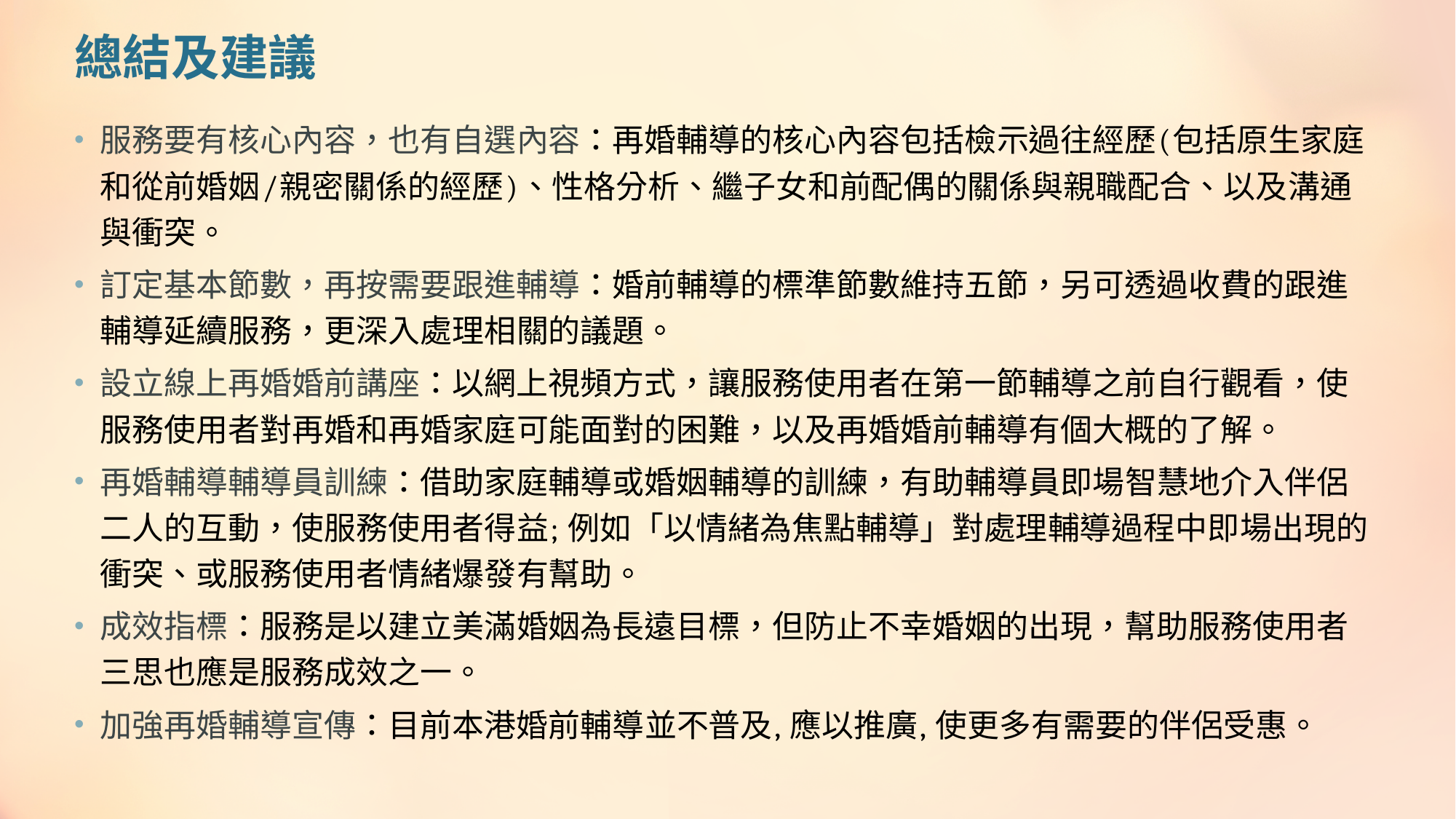

# 總結及建議
服務要有核心內容，也有自選內容：再婚輔導的核心內容包括檢示過往經歷(包括原生家庭和從前婚姻/親密關係的經歷)、性格分析、繼子女和前配偶的關係與親職配合、以及溝通與衝突。
訂定基本節數，再按需要跟進輔導：婚前輔導的標準節數維持五節，另可透過收費的跟進輔導延續服務，更深入處理相關的議題。
設立線上再婚婚前講座：以網上視頻方式，讓服務使用者在第一節輔導之前自行觀看，使服務使用者對再婚和再婚家庭可能面對的困難，以及再婚婚前輔導有個大概的了解。
再婚輔導輔導員訓練：借助家庭輔導或婚姻輔導的訓練，有助輔導員即場智慧地介入伴侶二人的互動，使服務使用者得益; 例如「以情緒為焦點輔導」對處理輔導過程中即場出現的衝突、或服務使用者情緒爆發有幫助。
成效指標：服務是以建立美滿婚姻為長遠目標，但防止不幸婚姻的出現，幫助服務使用者三思也應是服務成效之一。
加強再婚輔導宣傳：目前本港婚前輔導並不普及, 應以推廣, 使更多有需要的伴侶受惠。